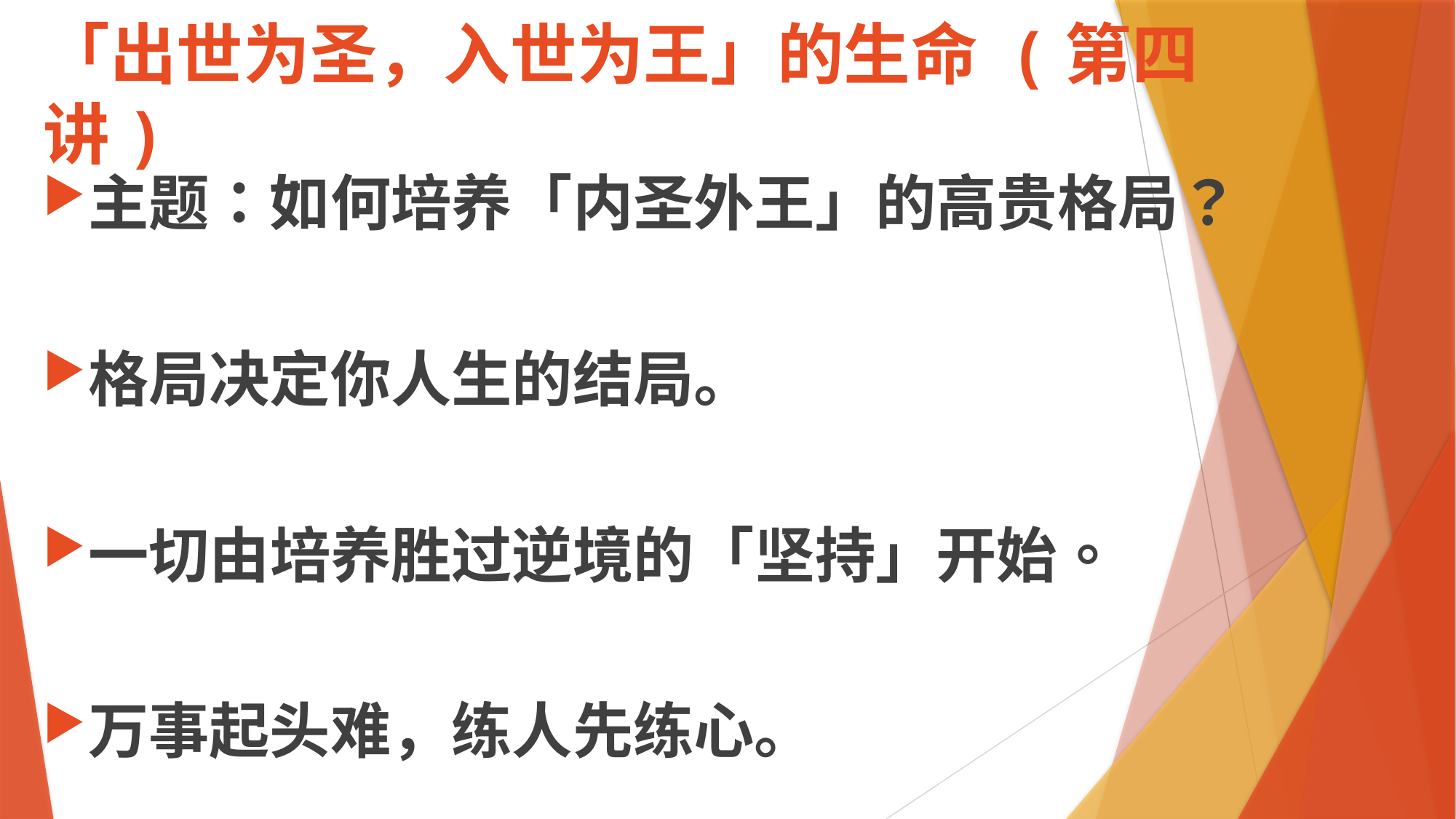

# 「出世为圣，入世为王」的生命 (第四讲)
主题：如何培养「内圣外王」的高贵格局？

格局决定你人生的结局。

一切由培养胜过逆境的「坚持」开始。

万事起头难，练人先练心。